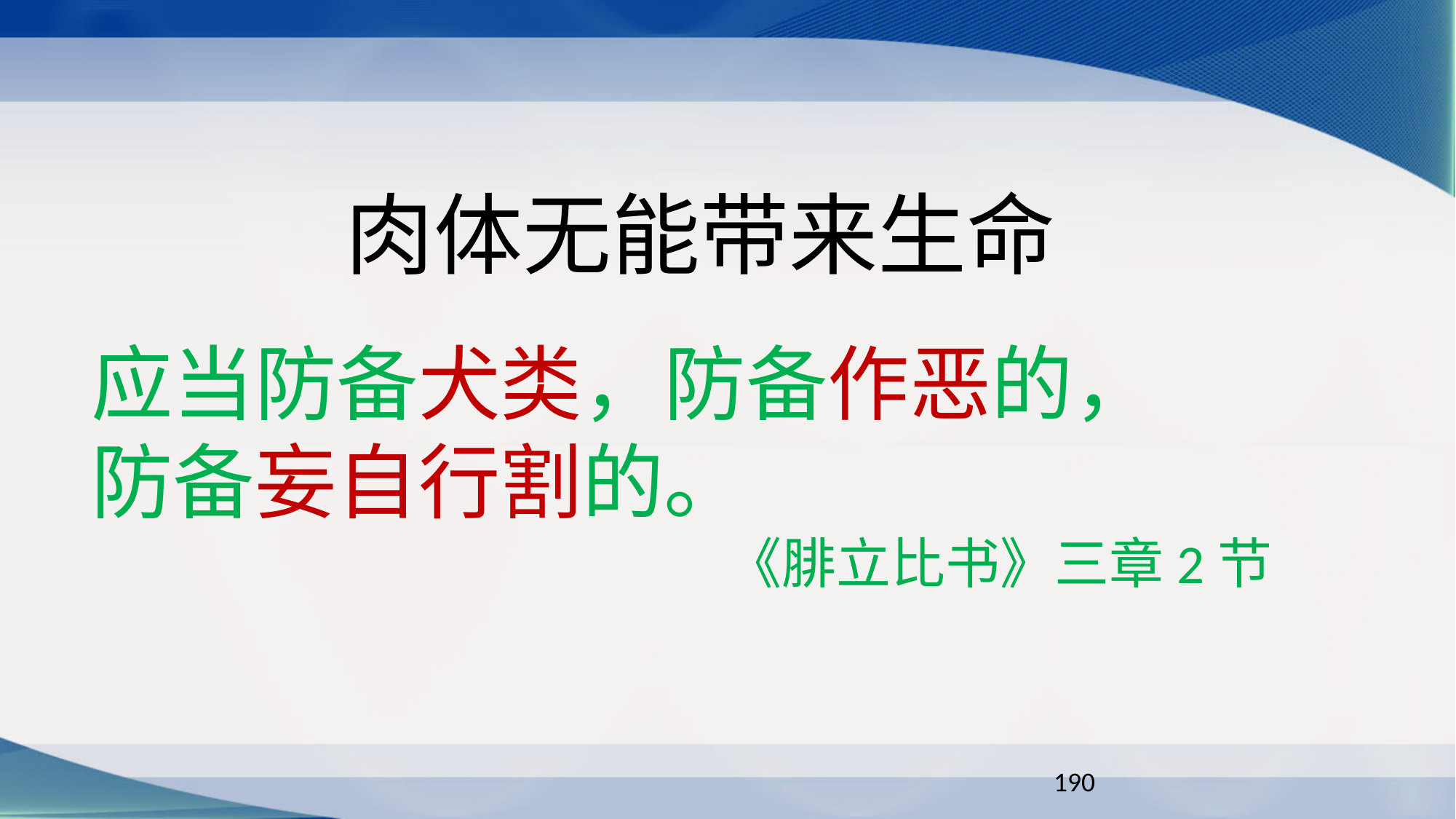

# 肉体无能带来生命
应当防备犬类，防备作恶的，
防备妄自行割的。
                                             《腓立比书》三章2节
190